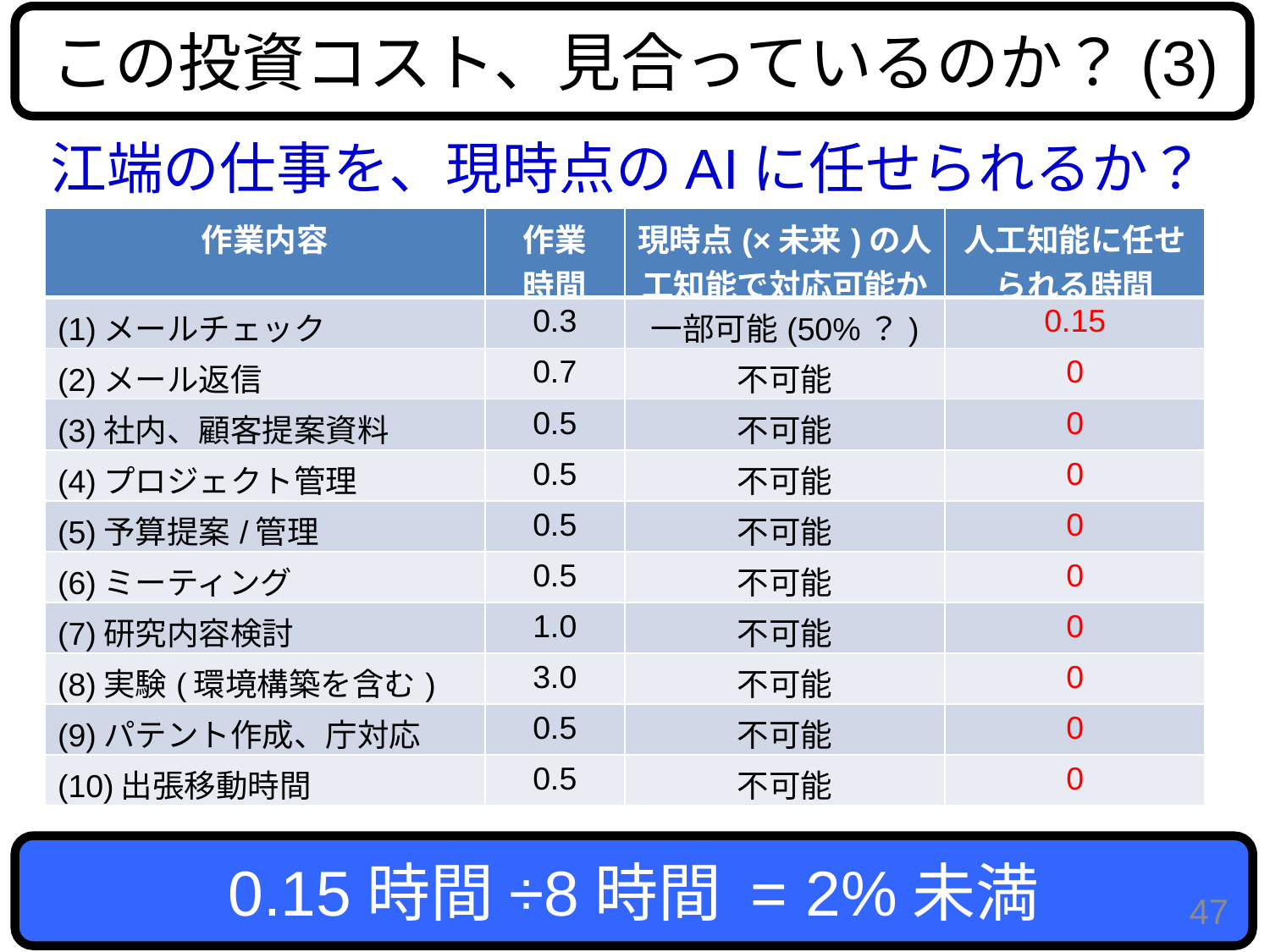

この投資コスト、見合っているのか？(3)
江端の仕事を、現時点のAIに任せられるか？
| 作業内容 | 作業 時間 | 現時点(×未来)の人工知能で対応可能か | 人工知能に任せられる時間 |
| --- | --- | --- | --- |
| (1)メールチェック | 0.3 | 一部可能(50%？) | 0.15 |
| (2)メール返信 | 0.7 | 不可能 | 0 |
| (3)社内、顧客提案資料 | 0.5 | 不可能 | 0 |
| (4)プロジェクト管理 | 0.5 | 不可能 | 0 |
| (5)予算提案/管理 | 0.5 | 不可能 | 0 |
| (6)ミーティング | 0.5 | 不可能 | 0 |
| (7)研究内容検討 | 1.0 | 不可能 | 0 |
| (8)実験(環境構築を含む) | 3.0 | 不可能 | 0 |
| (9)パテント作成、庁対応 | 0.5 | 不可能 | 0 |
| (10)出張移動時間 | 0.5 | 不可能 | 0 |
0.15時間÷8時間 = 2%未満
47